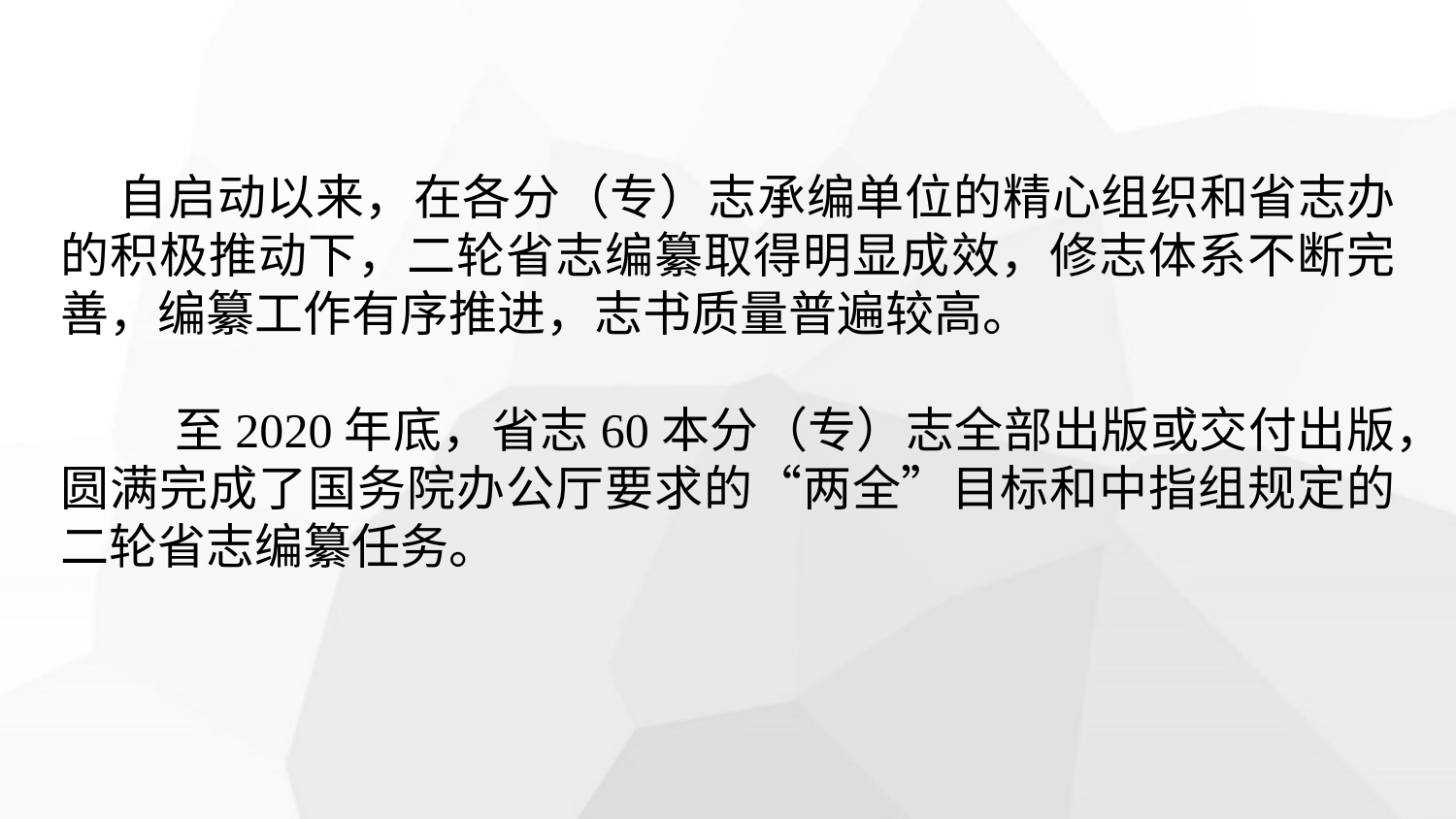

自启动以来，在各分（专）志承编单位的精心组织和省志办的积极推动下，二轮省志编纂取得明显成效，修志体系不断完善，编纂工作有序推进，志书质量普遍较高。

         至2020年底，省志60本分（专）志全部出版或交付出版，圆满完成了国务院办公厅要求的“两全”目标和中指组规定的二轮省志编纂任务。